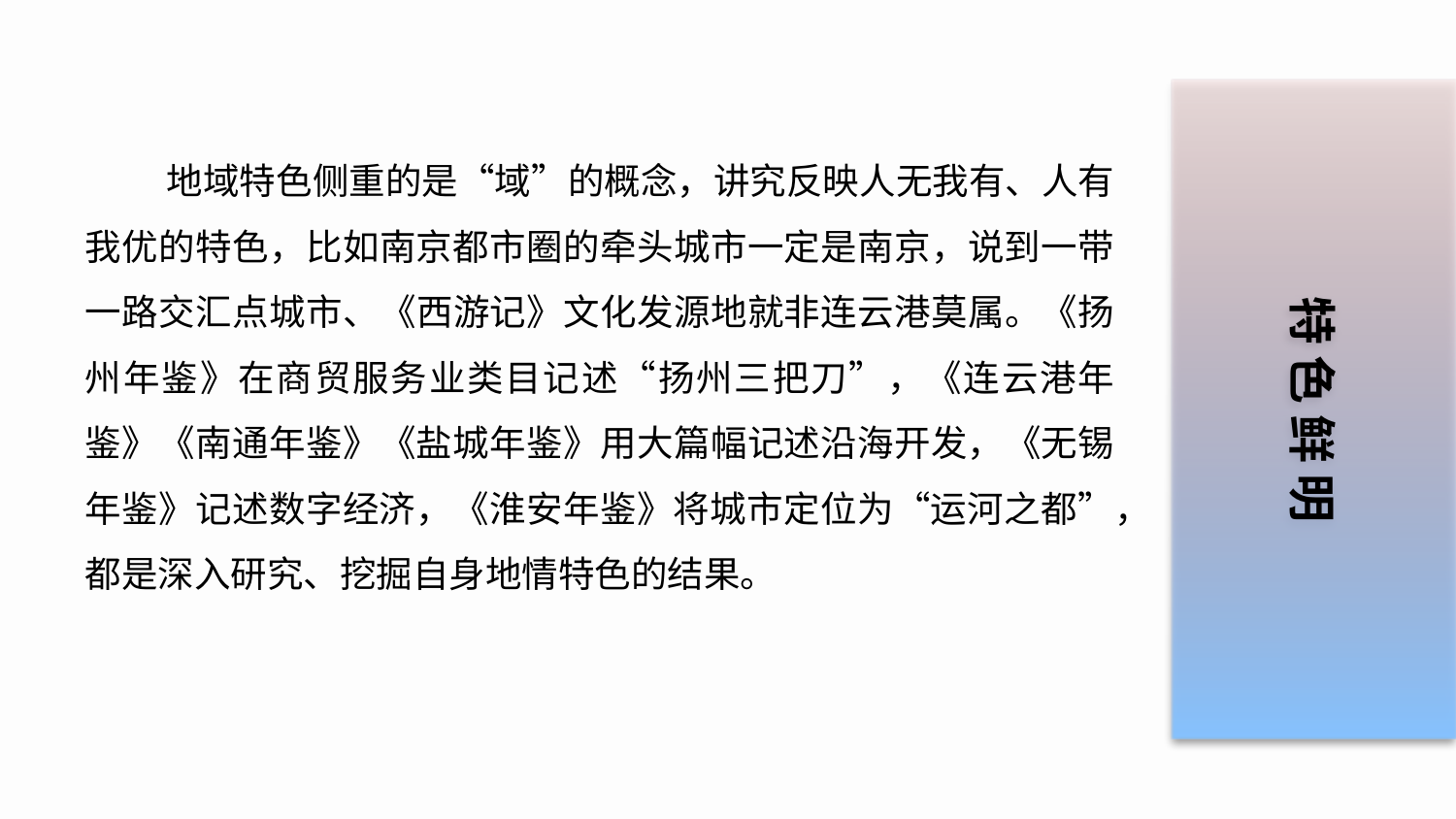

特 色 鲜 明
   地域特色侧重的是“域”的概念，讲究反映人无我有、人有我优的特色，比如南京都市圈的牵头城市一定是南京，说到一带一路交汇点城市、《西游记》文化发源地就非连云港莫属。《扬州年鉴》在商贸服务业类目记述“扬州三把刀”，《连云港年鉴》《南通年鉴》《盐城年鉴》用大篇幅记述沿海开发，《无锡年鉴》记述数字经济，《淮安年鉴》将城市定位为“运河之都”，都是深入研究、挖掘自身地情特色的结果。